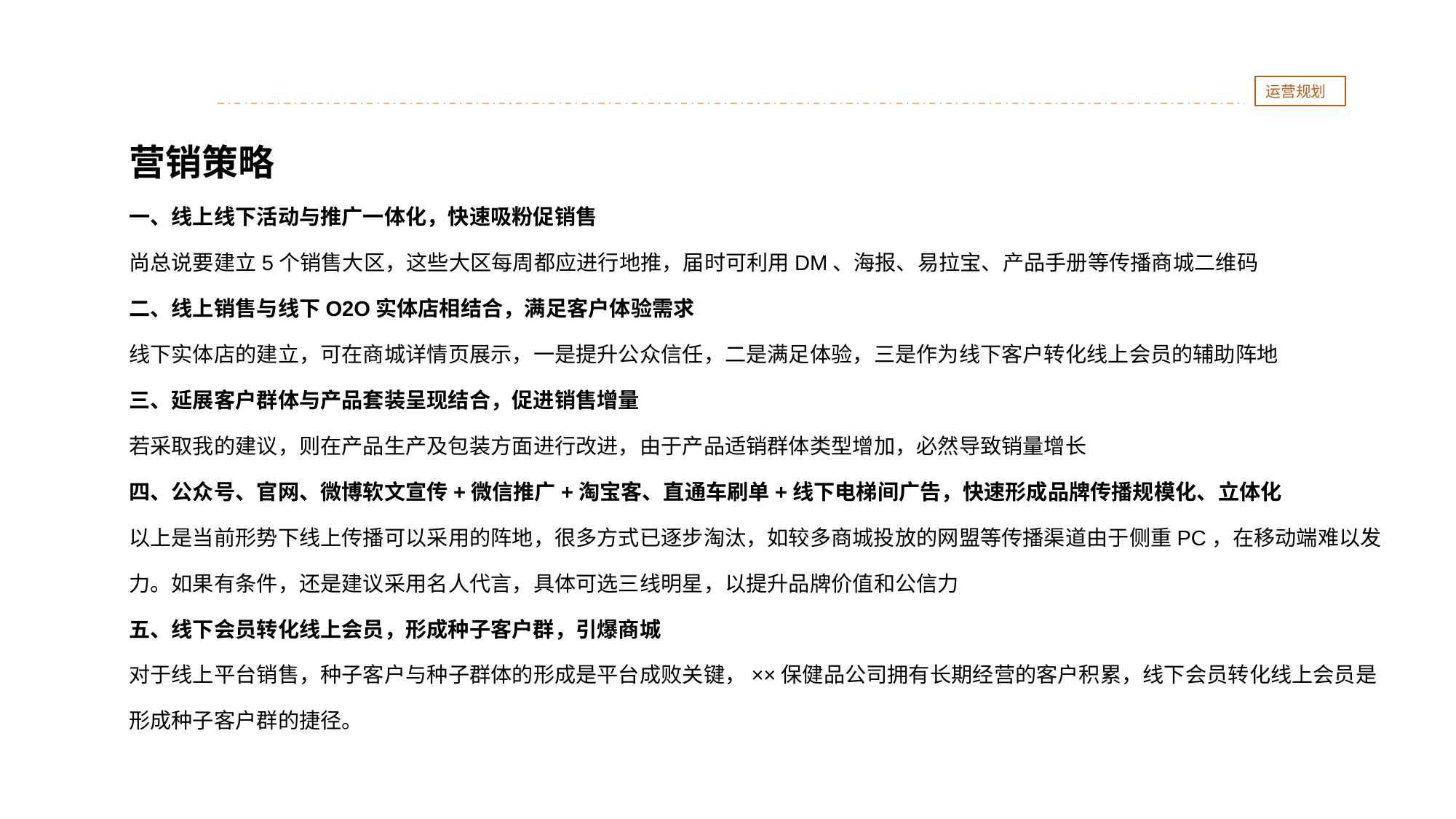

运营规划
营销策略
一、线上线下活动与推广一体化，快速吸粉促销售
尚总说要建立5个销售大区，这些大区每周都应进行地推，届时可利用DM、海报、易拉宝、产品手册等传播商城二维码
二、线上销售与线下O2O实体店相结合，满足客户体验需求
线下实体店的建立，可在商城详情页展示，一是提升公众信任，二是满足体验，三是作为线下客户转化线上会员的辅助阵地
三、延展客户群体与产品套装呈现结合，促进销售增量
若采取我的建议，则在产品生产及包装方面进行改进，由于产品适销群体类型增加，必然导致销量增长
四、公众号、官网、微博软文宣传+微信推广+淘宝客、直通车刷单+线下电梯间广告，快速形成品牌传播规模化、立体化
以上是当前形势下线上传播可以采用的阵地，很多方式已逐步淘汰，如较多商城投放的网盟等传播渠道由于侧重PC，在移动端难以发力。如果有条件，还是建议采用名人代言，具体可选三线明星，以提升品牌价值和公信力
五、线下会员转化线上会员，形成种子客户群，引爆商城
对于线上平台销售，种子客户与种子群体的形成是平台成败关键，××保健品公司拥有长期经营的客户积累，线下会员转化线上会员是形成种子客户群的捷径。